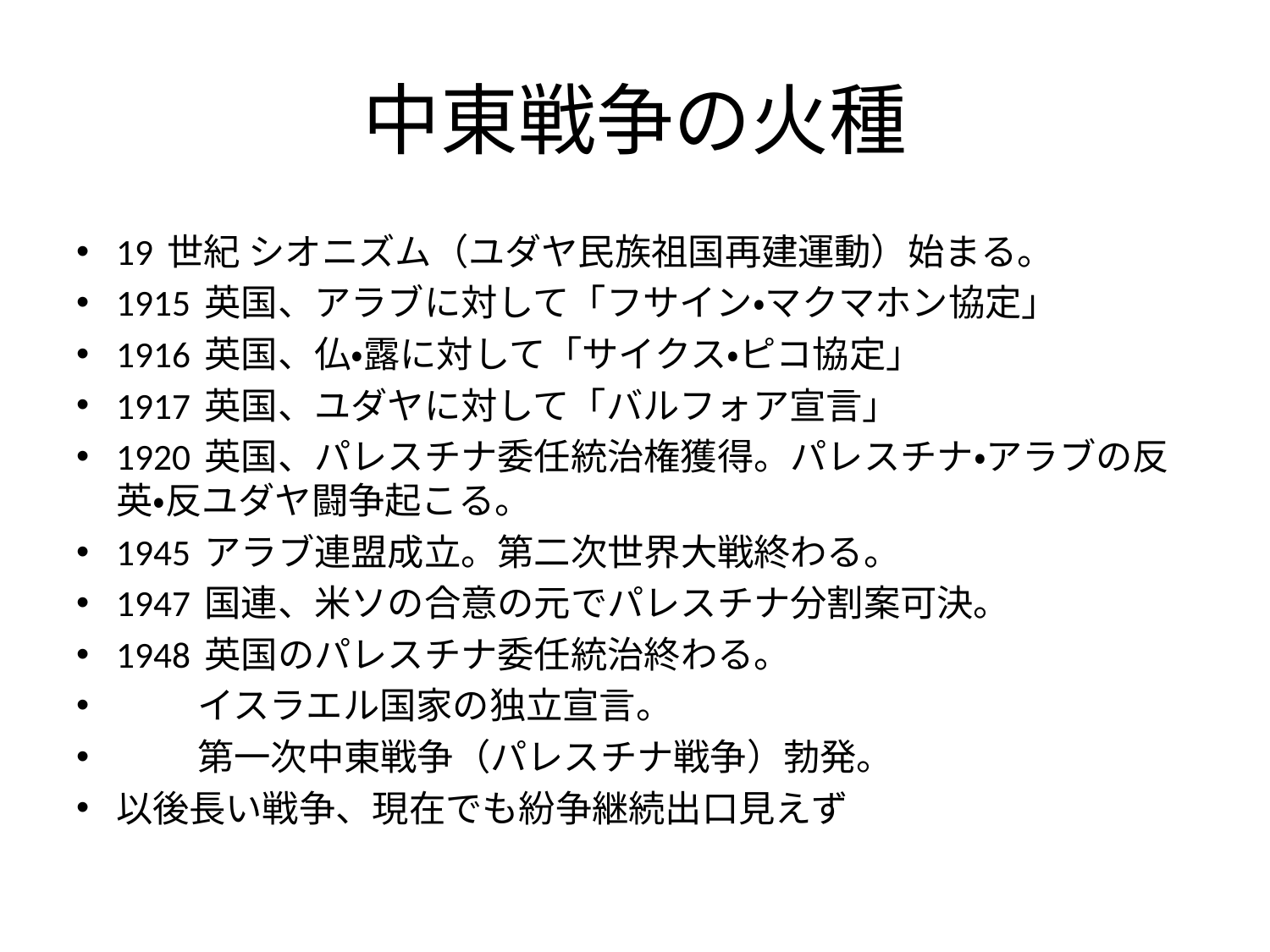

# 中東戦争の火種
19 世紀 シオニズム（ユダヤ民族祖国再建運動）始まる。
1915 英国、アラブに対して「フサイン・マクマホン協定」
1916 英国、仏・露に対して「サイクス・ピコ協定」
1917 英国、ユダヤに対して「バルフォア宣言」
1920 英国、パレスチナ委任統治権獲得。パレスチナ・アラブの反英・反ユダヤ闘争起こる。
1945 アラブ連盟成立。第二次世界大戦終わる。
1947 国連、米ソの合意の元でパレスチナ分割案可決。
1948 英国のパレスチナ委任統治終わる。
　　 イスラエル国家の独立宣言。
　　 第一次中東戦争（パレスチナ戦争）勃発。
以後長い戦争、現在でも紛争継続出口見えず